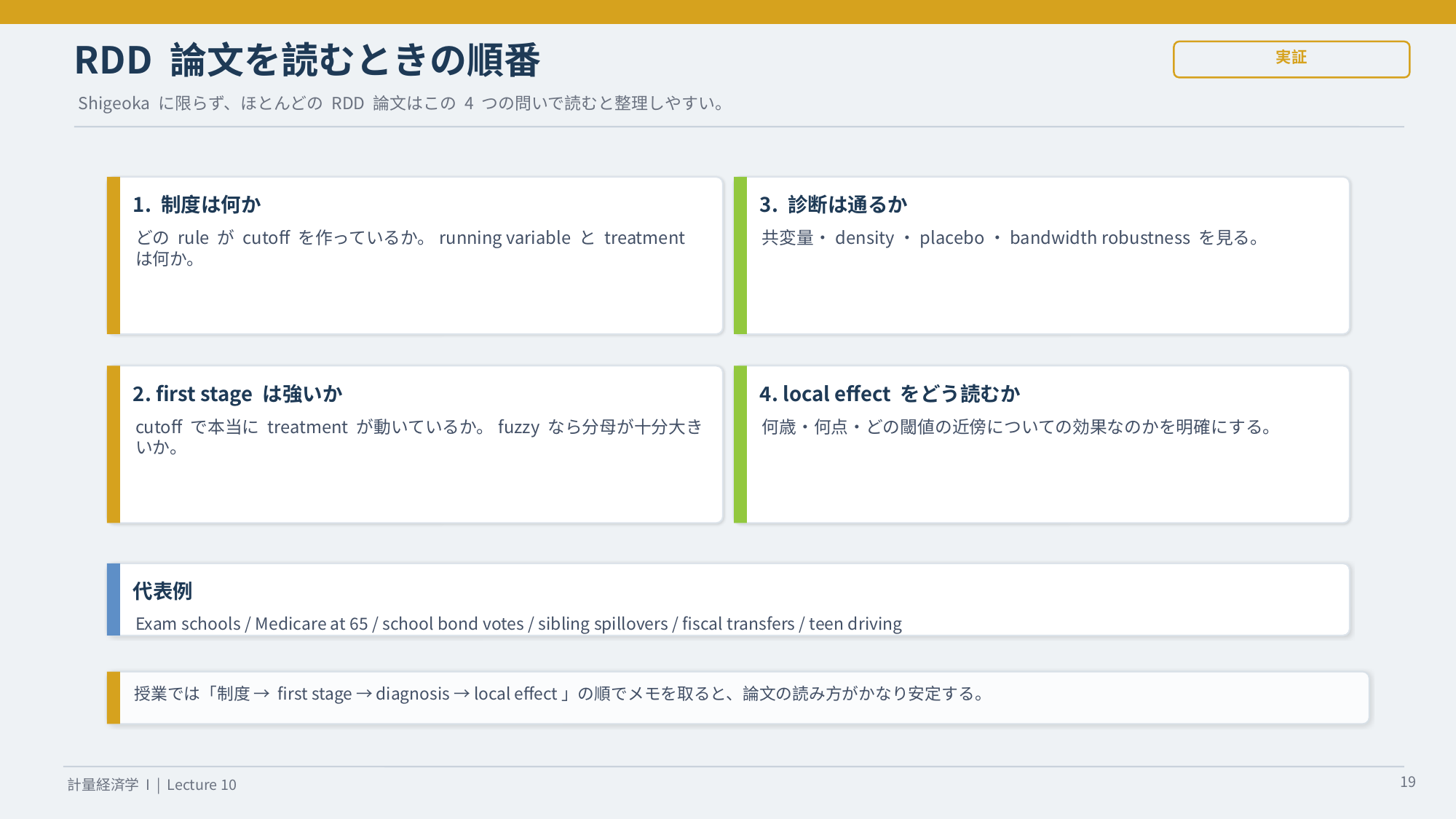

RDD 論文を読むときの順番

実証
Shigeoka に限らず、ほとんどの RDD 論文はこの 4 つの問いで読むと整理しやすい。

1. 制度は何か
3. 診断は通るか
どの rule が cutoff を作っているか。running variable と treatment は何か。
共変量・density・placebo・bandwidth robustness を見る。

2. first stage は強いか
4. local effect をどう読むか
cutoff で本当に treatment が動いているか。fuzzy なら分母が十分大きいか。
何歳・何点・どの閾値の近傍についての効果なのかを明確にする。

代表例
Exam schools / Medicare at 65 / school bond votes / sibling spillovers / fiscal transfers / teen driving

授業では「制度 → first stage → diagnosis → local effect」の順でメモを取ると、論文の読み方がかなり安定する。

19
計量経済学 I  |  Lecture 10